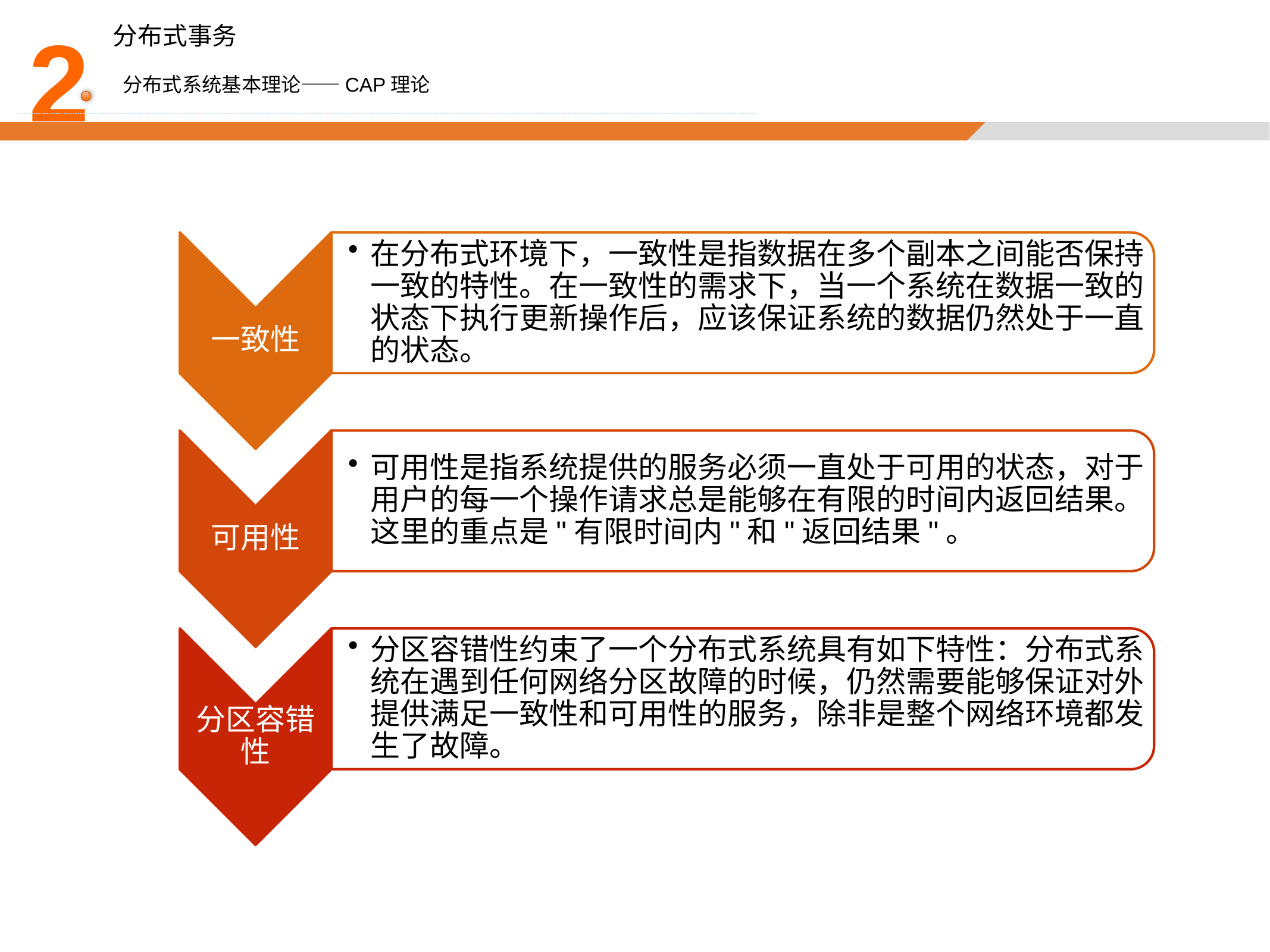

2
分布式事务

分布式系统基本理论——CAP理论
一致性
在分布式环境下，一致性是指数据在多个副本之间能否保持一致的特性。在一致性的需求下，当一个系统在数据一致的状态下执行更新操作后，应该保证系统的数据仍然处于一直的状态。
可用性
可用性是指系统提供的服务必须一直处于可用的状态，对于用户的每一个操作请求总是能够在有限的时间内返回结果。这里的重点是"有限时间内"和"返回结果"。
分区容错性
分区容错性约束了一个分布式系统具有如下特性：分布式系统在遇到任何网络分区故障的时候，仍然需要能够保证对外提供满足一致性和可用性的服务，除非是整个网络环境都发生了故障。